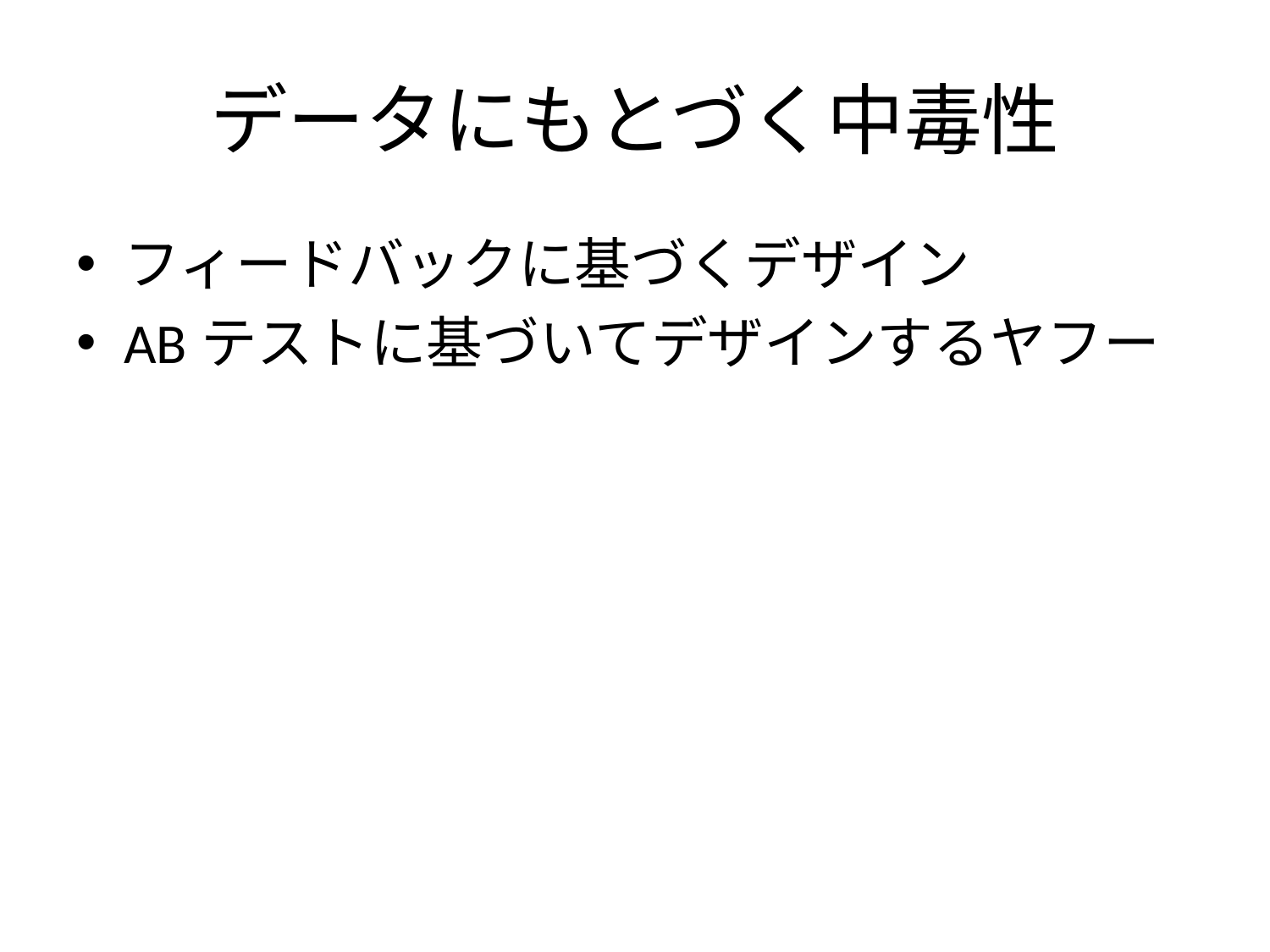

# データにもとづく中毒性
フィードバックに基づくデザイン
ABテストに基づいてデザインするヤフー